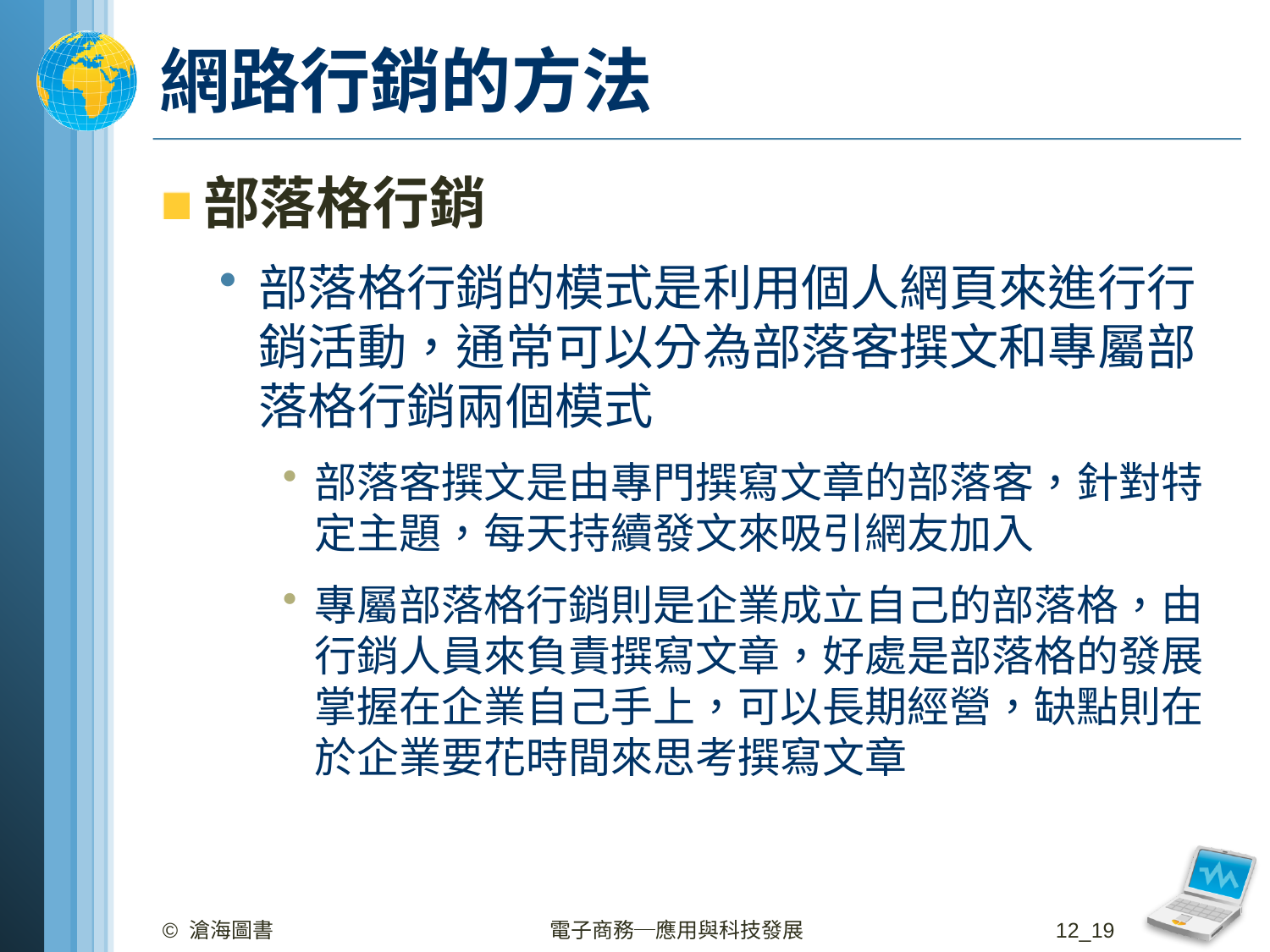

# 網路行銷的方法
部落格行銷
部落格行銷的模式是利用個人網頁來進行行銷活動，通常可以分為部落客撰文和專屬部落格行銷兩個模式
部落客撰文是由專門撰寫文章的部落客，針對特定主題，每天持續發文來吸引網友加入
專屬部落格行銷則是企業成立自己的部落格，由行銷人員來負責撰寫文章，好處是部落格的發展掌握在企業自己手上，可以長期經營，缺點則在於企業要花時間來思考撰寫文章
© 滄海圖書
電子商務─應用與科技發展
12_19